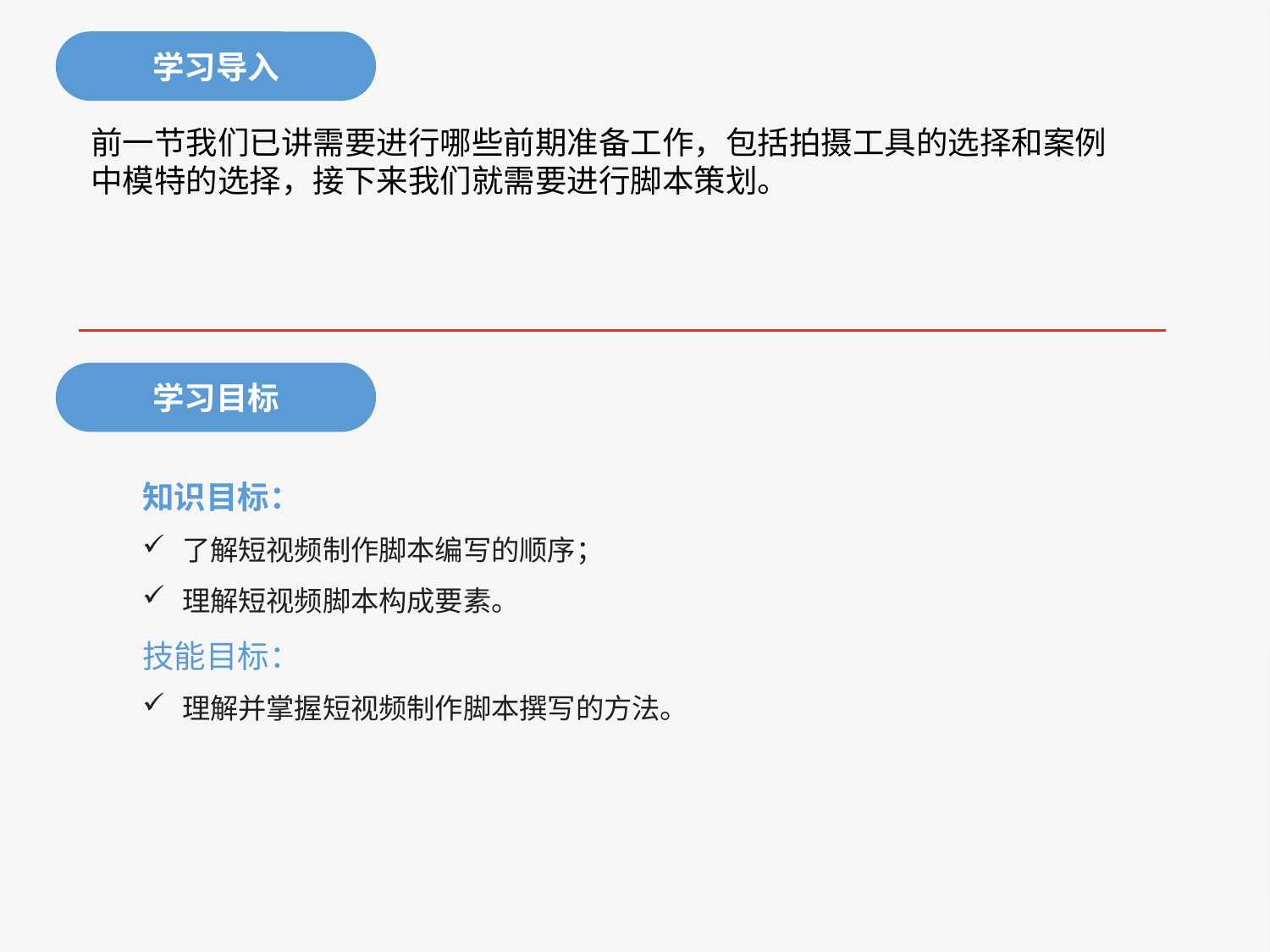

学习导入
前一节我们已讲需要进行哪些前期准备工作，包括拍摄工具的选择和案例中模特的选择，接下来我们就需要进行脚本策划。

学习目标
知识目标：
了解短视频制作脚本编写的顺序；
理解短视频脚本构成要素。
技能目标：
理解并掌握短视频制作脚本撰写的方法。